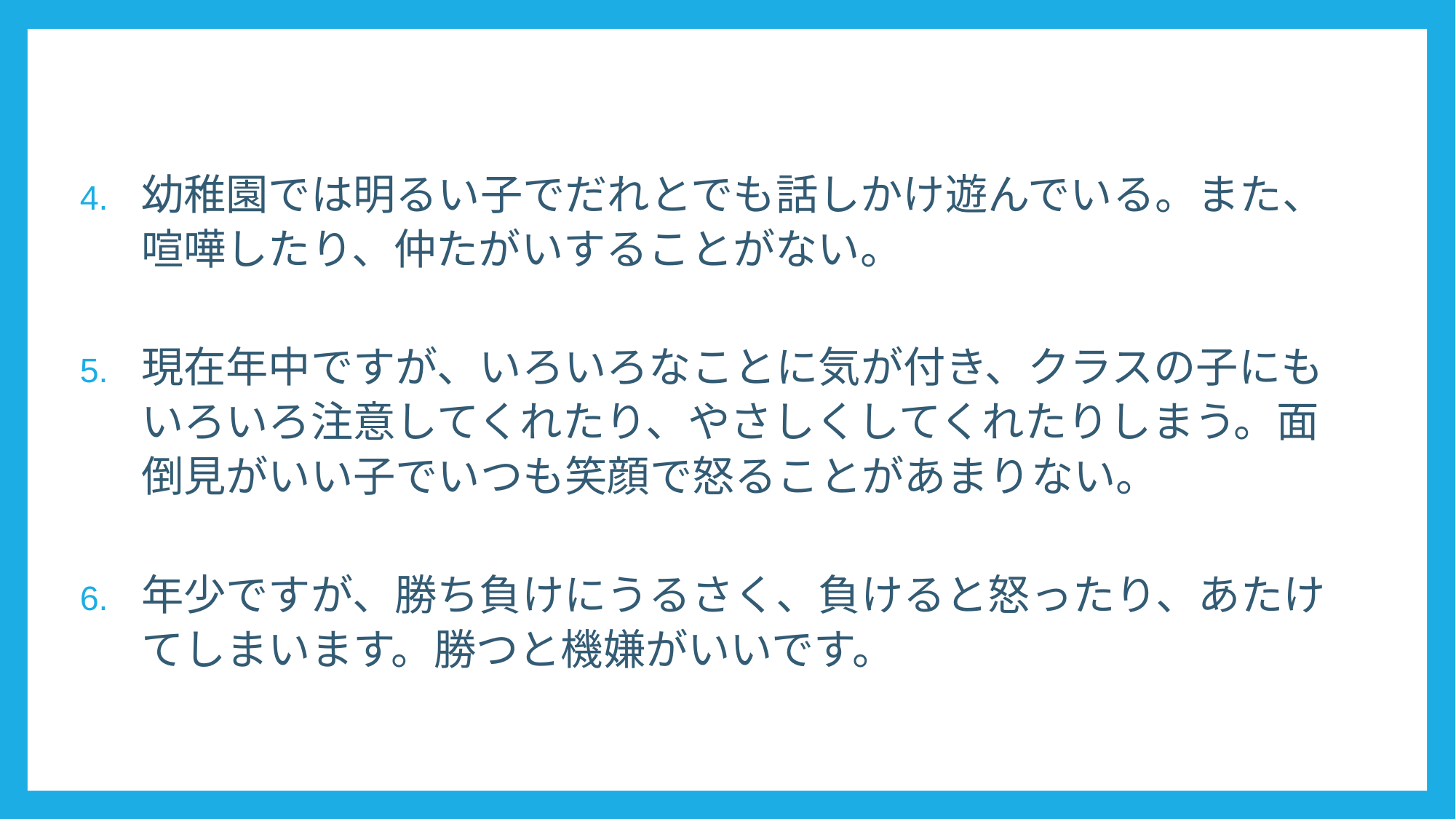

幼稚園では明るい子でだれとでも話しかけ遊んでいる。また、喧嘩したり、仲たがいすることがない。
現在年中ですが、いろいろなことに気が付き、クラスの子にもいろいろ注意してくれたり、やさしくしてくれたりしまう。面倒見がいい子でいつも笑顔で怒ることがあまりない。
年少ですが、勝ち負けにうるさく、負けると怒ったり、あたけてしまいます。勝つと機嫌がいいです。